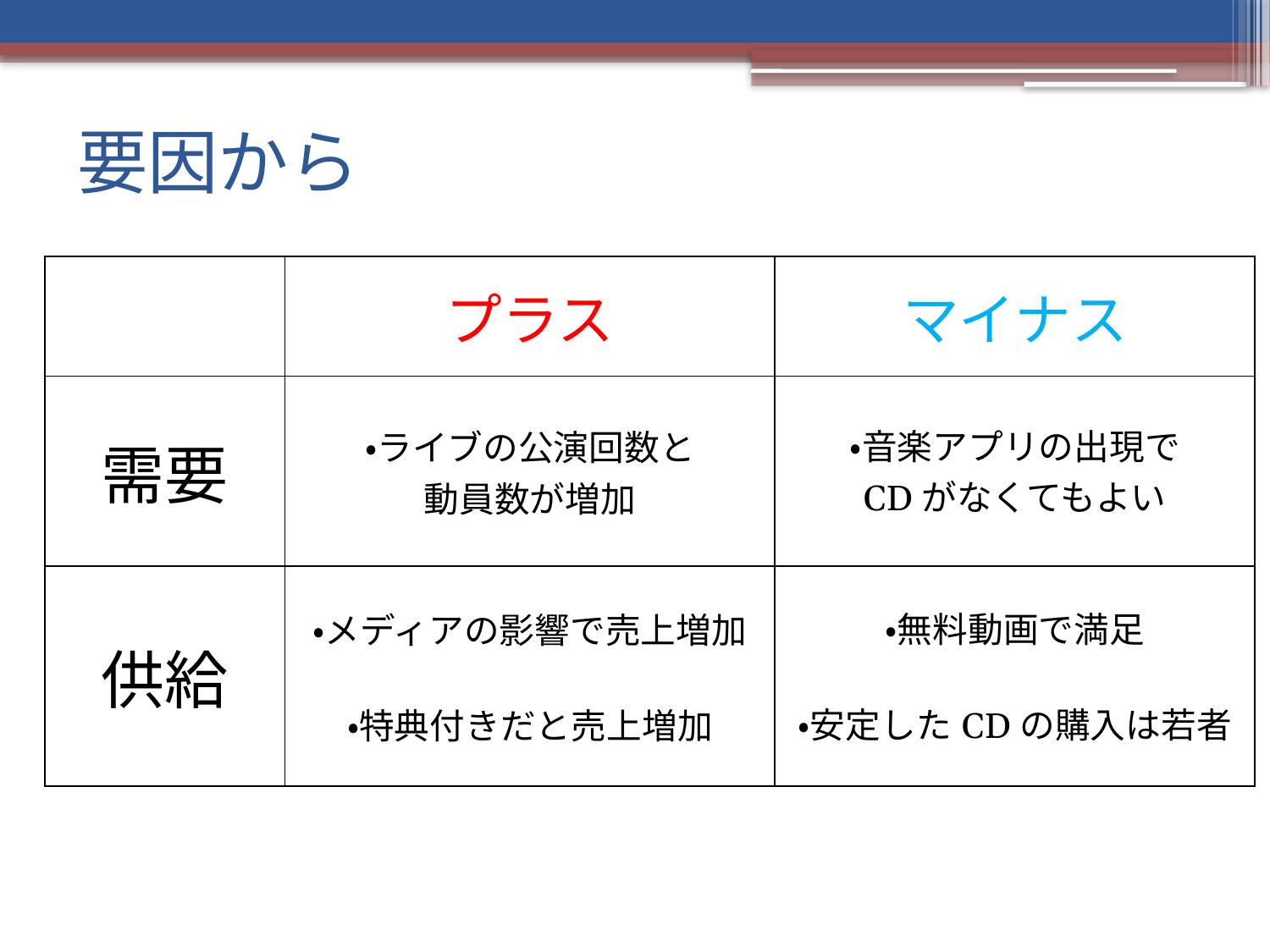

# 要因から
|  | プラス | マイナス |
| --- | --- | --- |
| 需要 | ・ライブの公演回数と 動員数が増加 | ・音楽アプリの出現で CDがなくてもよい |
| 供給 | ・メディアの影響で売上増加 ・特典付きだと売上増加 | ・無料動画で満足 ・安定したCDの購入は若者 |